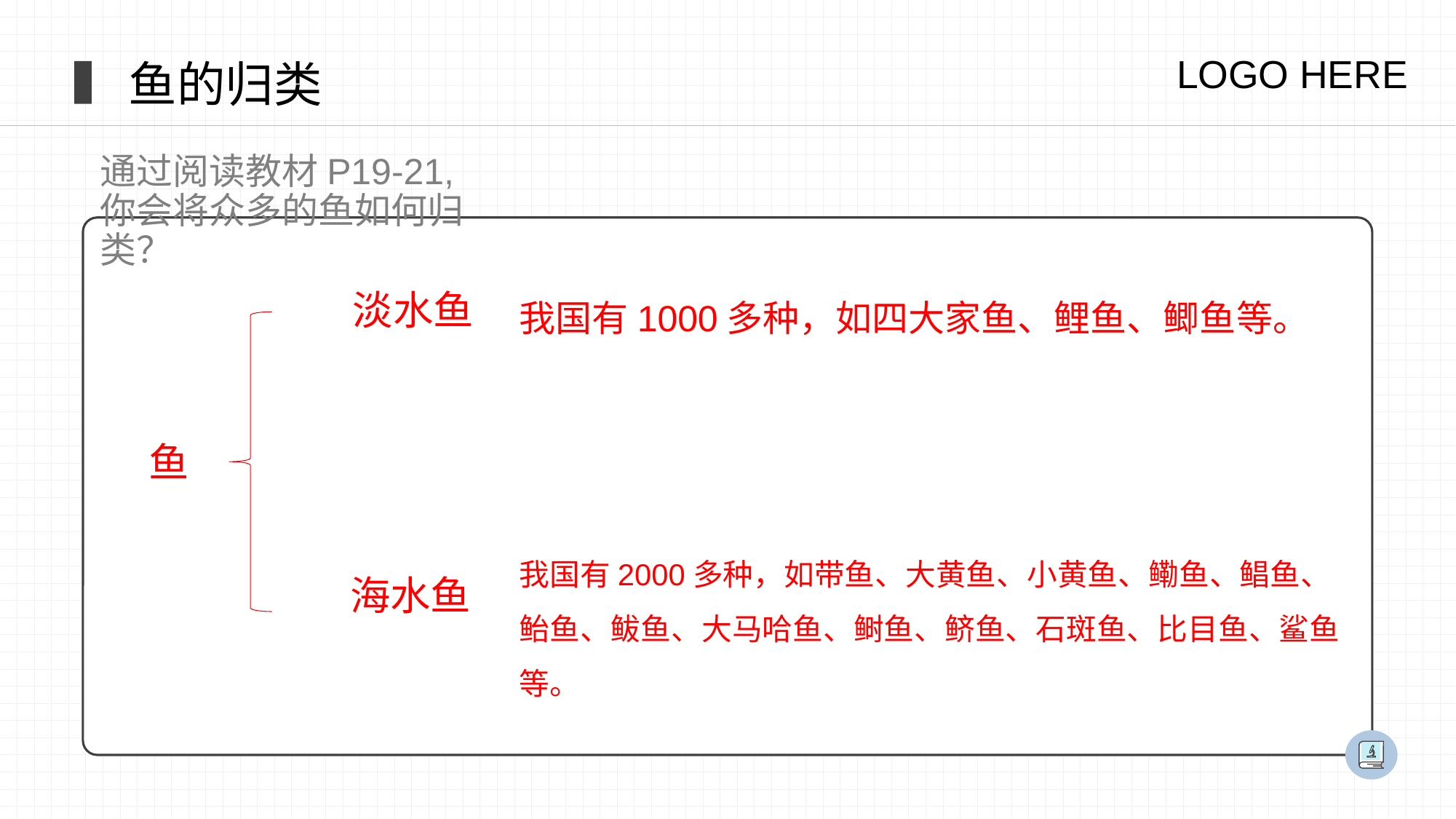

鱼的归类
通过阅读教材P19-21,你会将众多的鱼如何归类？
我国有1000多种，如四大家鱼、鲤鱼、鲫鱼等。
淡水鱼

鱼
我国有2000多种，如带鱼、大黄鱼、小黄鱼、鳓鱼、鲳鱼、鲐鱼、鲅鱼、大马哈鱼、鲥鱼、鲚鱼、石斑鱼、比目鱼、鲨鱼等。
海水鱼